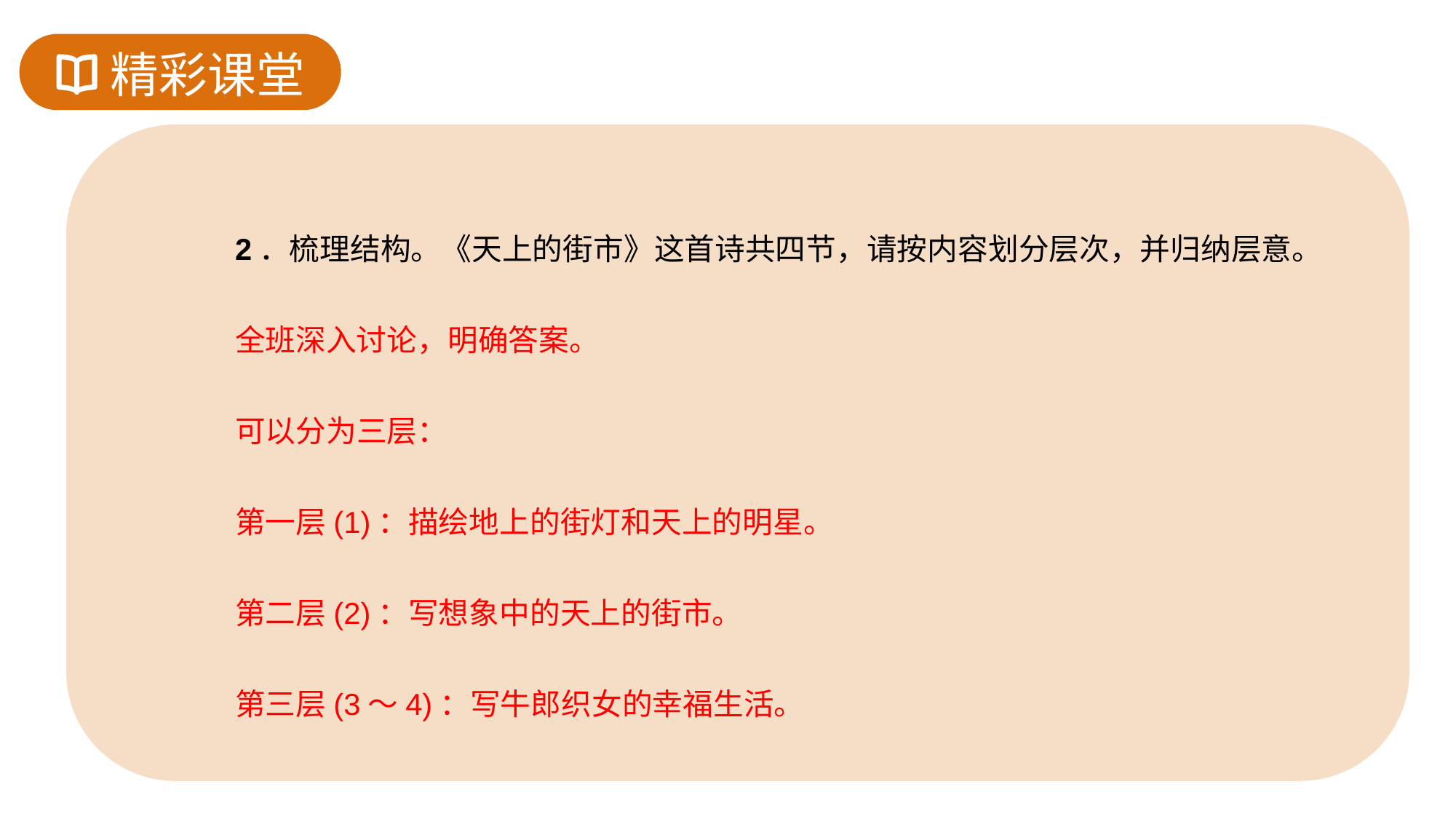

精彩课堂

2．梳理结构。《天上的街市》这首诗共四节，请按内容划分层次，并归纳层意。
全班深入讨论，明确答案。
可以分为三层：
第一层(1)：描绘地上的街灯和天上的明星。
第二层(2)：写想象中的天上的街市。
第三层(3～4)：写牛郎织女的幸福生活。